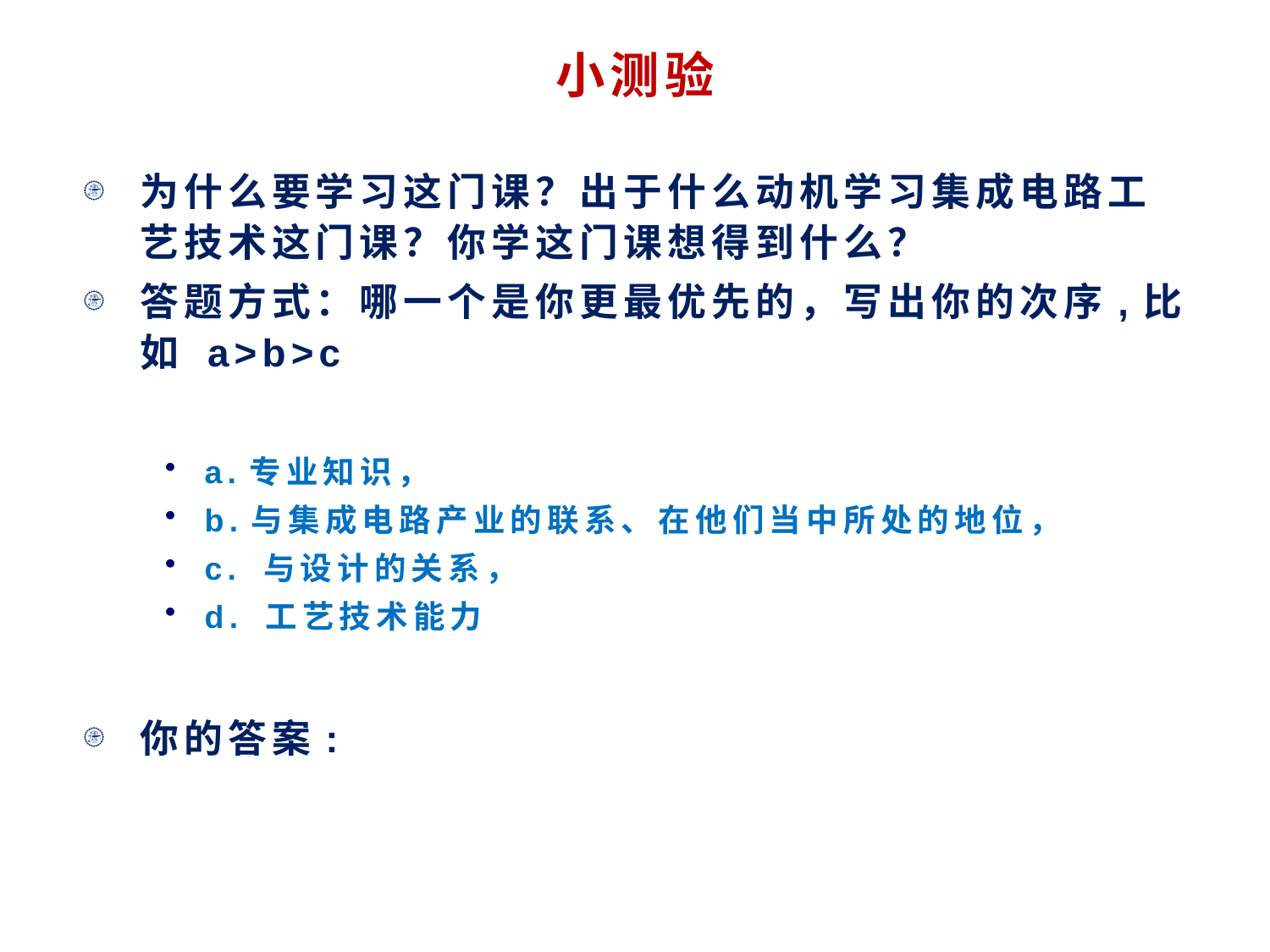

# 小测验
为什么要学习这门课？出于什么动机学习集成电路工艺技术这门课？你学这门课想得到什么？
答题方式：哪一个是你更最优先的，写出你的次序,比如 a>b>c

a.专业知识，
b.与集成电路产业的联系、在他们当中所处的地位，
c. 与设计的关系，
d. 工艺技术能力

你的答案: